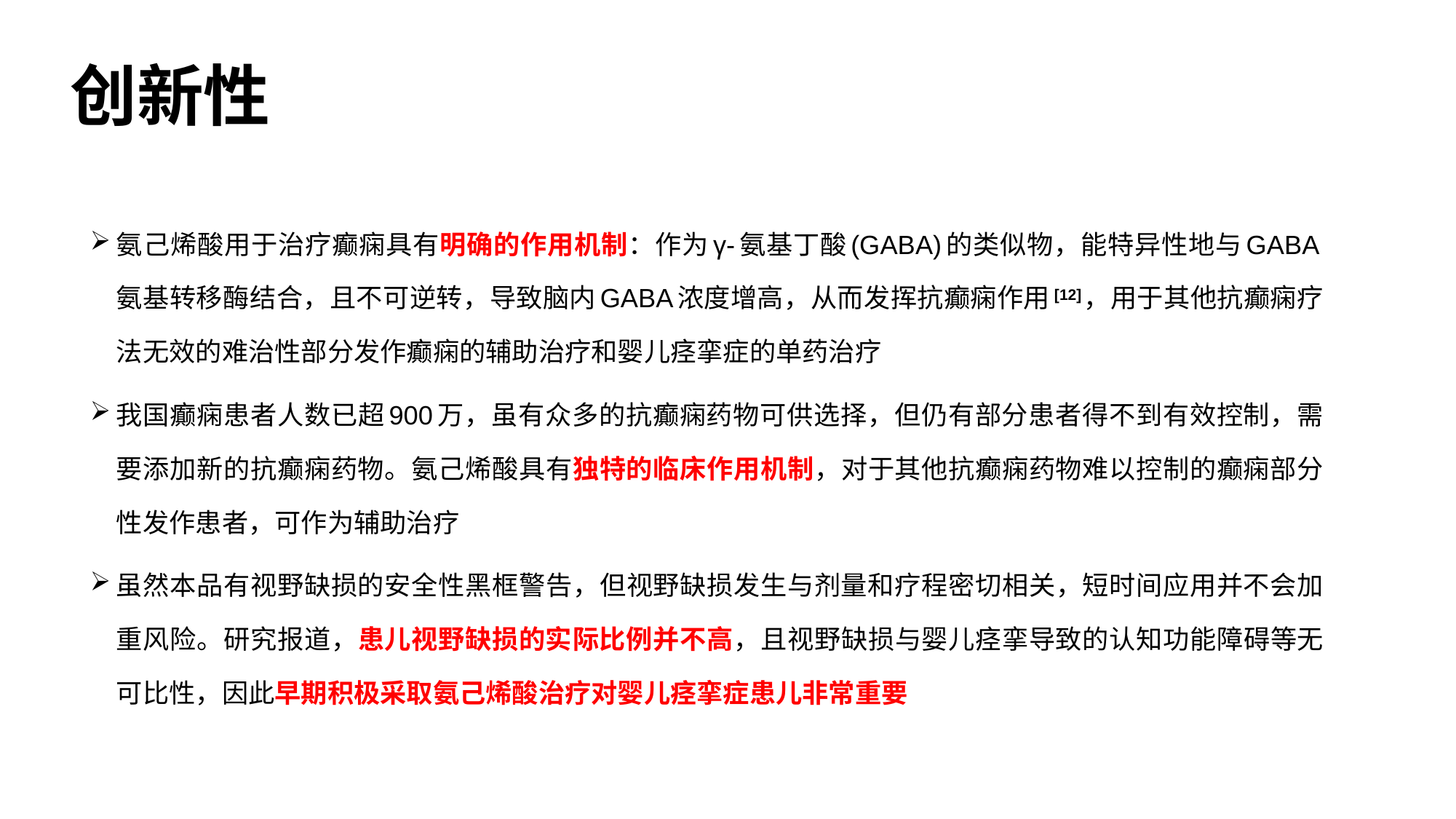

# 创新性
氨己烯酸用于治疗癫痫具有明确的作用机制：作为γ-氨基丁酸(GABA)的类似物，能特异性地与GABA氨基转移酶结合，且不可逆转，导致脑内GABA浓度增高，从而发挥抗癫痫作用[12]，用于其他抗癫痫疗法无效的难治性部分发作癫痫的辅助治疗和婴儿痉挛症的单药治疗
我国癫痫患者人数已超900万，虽有众多的抗癫痫药物可供选择，但仍有部分患者得不到有效控制，需要添加新的抗癫痫药物。氨己烯酸具有独特的临床作用机制，对于其他抗癫痫药物难以控制的癫痫部分性发作患者，可作为辅助治疗
虽然本品有视野缺损的安全性黑框警告，但视野缺损发生与剂量和疗程密切相关，短时间应用并不会加重风险。研究报道，患儿视野缺损的实际比例并不高，且视野缺损与婴儿痉挛导致的认知功能障碍等无可比性，因此早期积极采取氨己烯酸治疗对婴儿痉挛症患儿非常重要